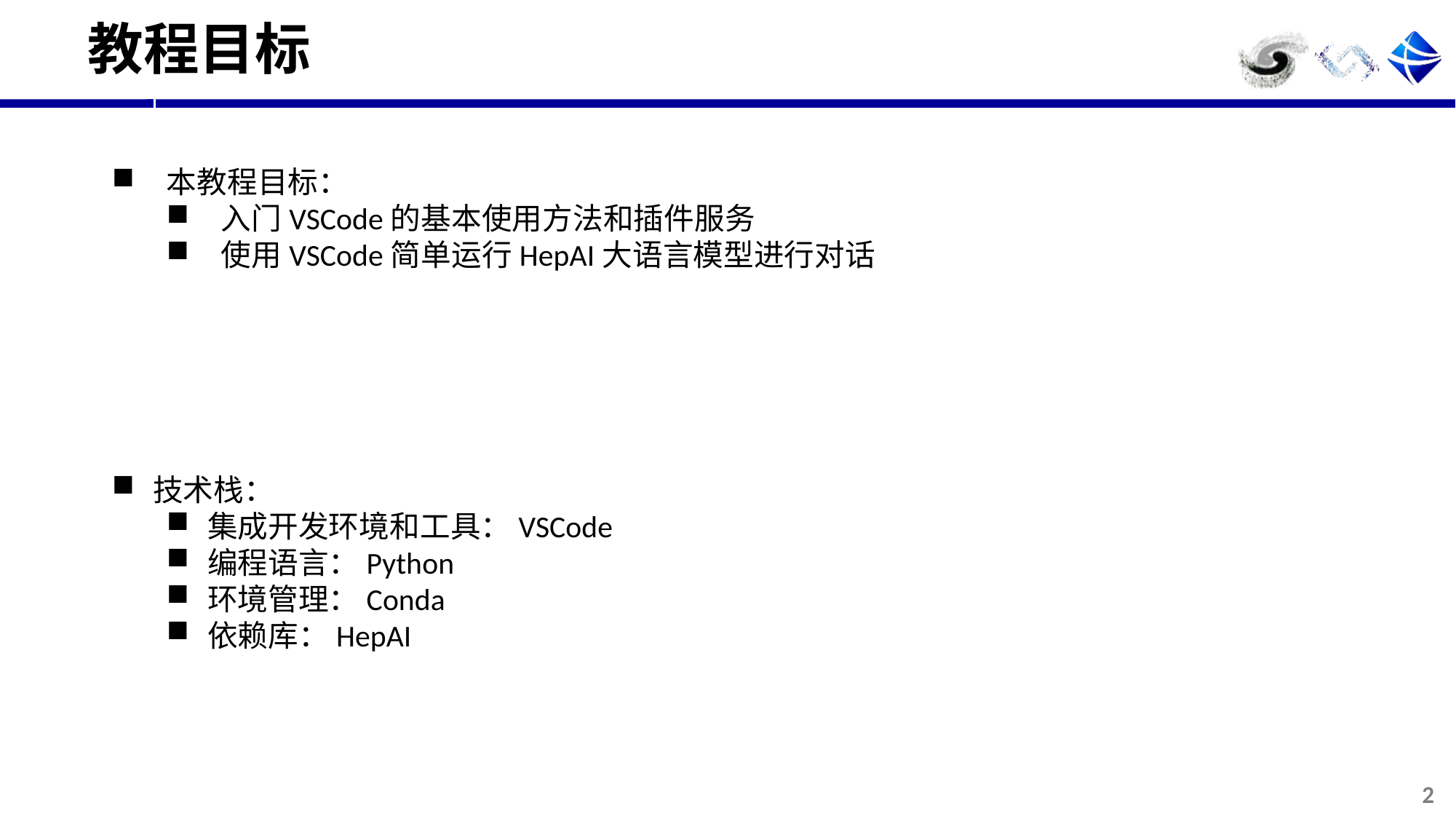

# 教程目标
本教程目标：
入门VSCode的基本使用方法和插件服务
使用VSCode简单运行HepAI大语言模型进行对话
技术栈：
集成开发环境和工具：VSCode
编程语言：Python
环境管理：Conda
依赖库：HepAI